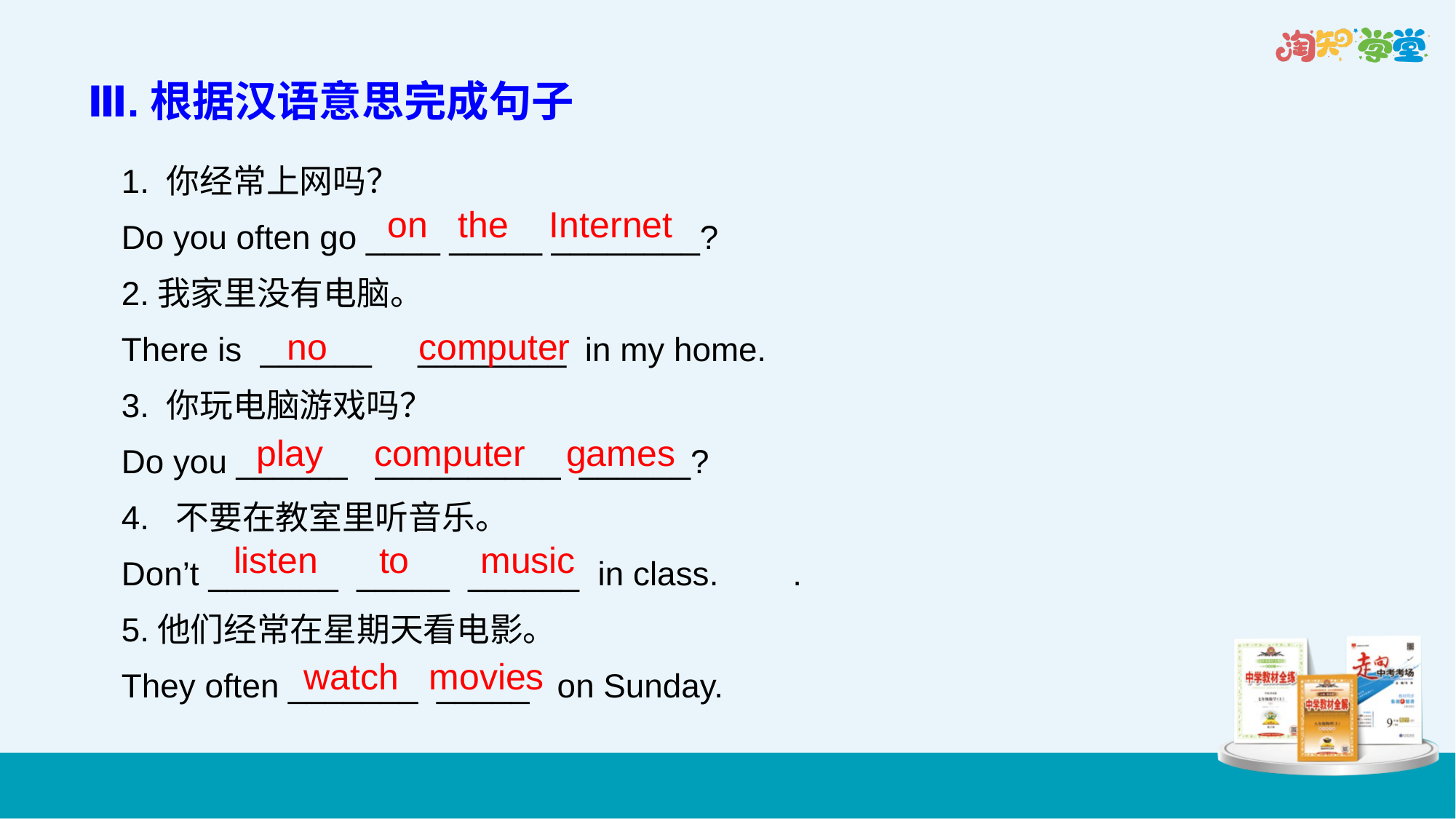

Ⅲ.根据汉语意思完成句子
1. 你经常上网吗？
Do you often go ____ _____ ________?
2.我家里没有电脑。
There is  ______     ________  in my home.
3. 你玩电脑游戏吗？
Do you ______   __________  ______?
4.  不要在教室里听音乐。
Don’t _______  _____  ______  in class.        .
5.他们经常在星期天看电影。
They often _______  _____   on Sunday.
 on   the    Internet
no         computer
 play     computer    games
 listen      to       music
watch   movies